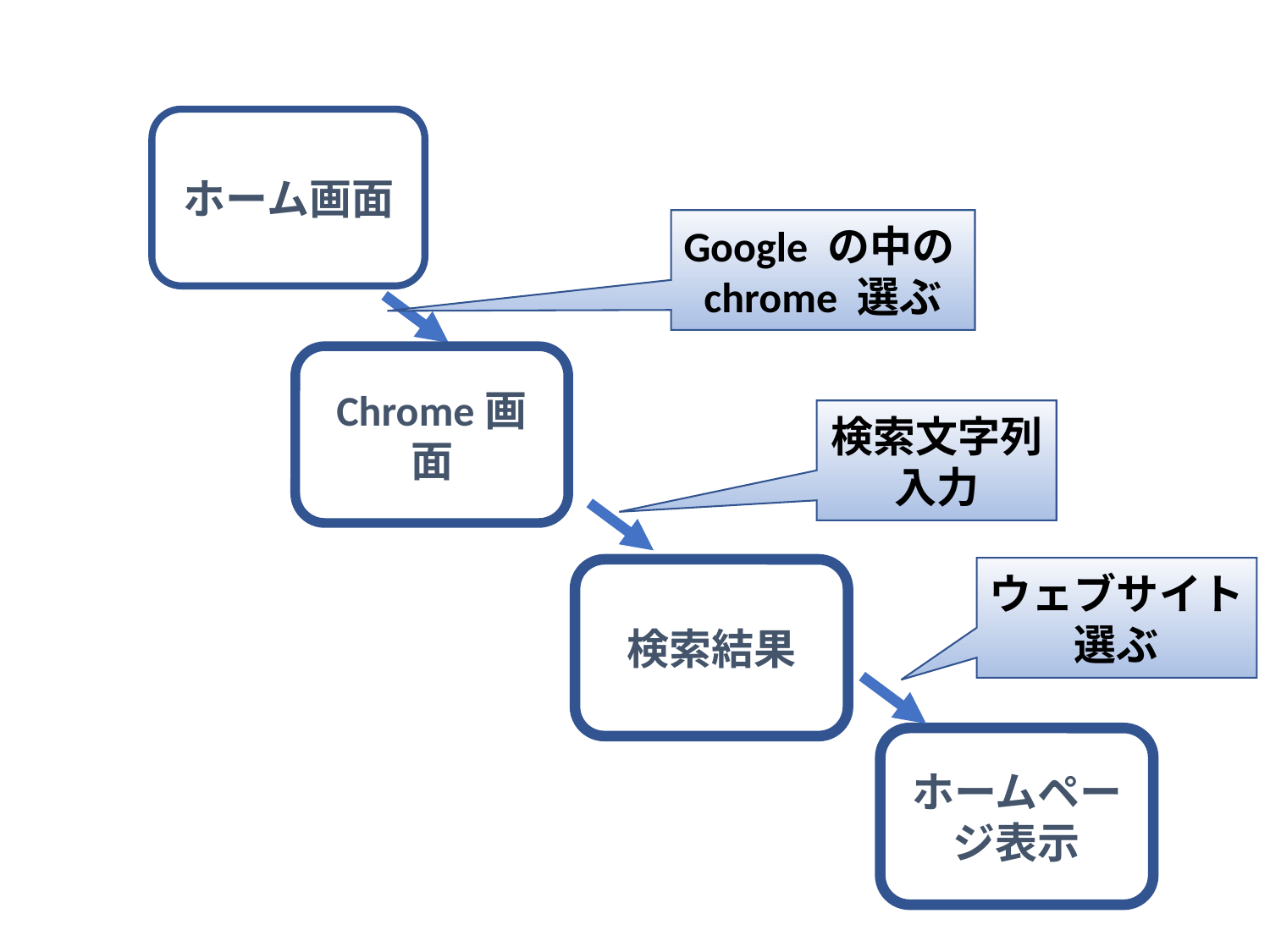

#
ホーム画面
Google の中のchrome 選ぶ

Chrome画面
検索文字列入力
ウェブサイト
選ぶ
検索結果
ホームページ表示